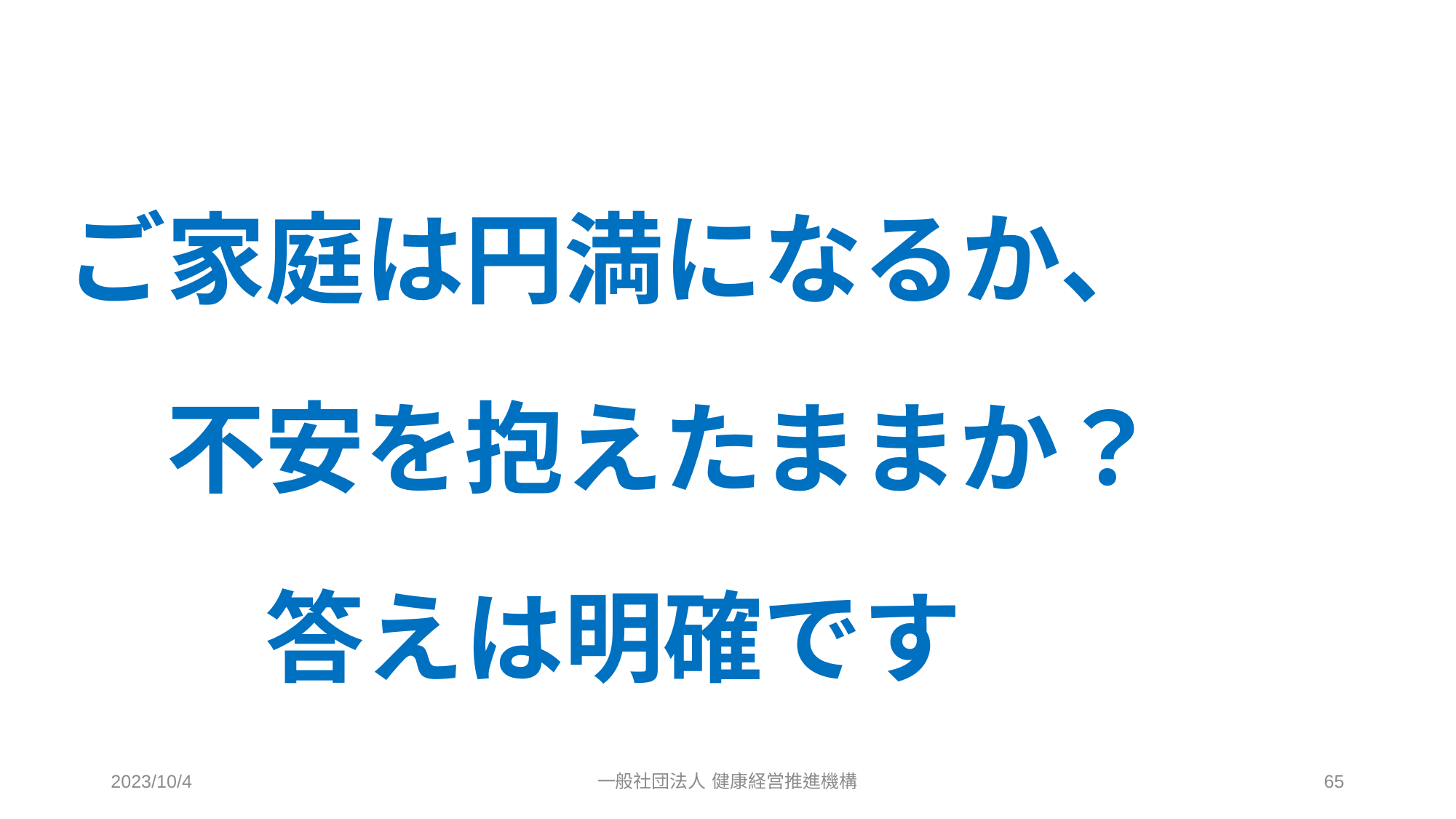

#
ご家庭は円満になるか、
　不安を抱えたままか？
　　答えは明確です
2023/10/4
一般社団法人 健康経営推進機構
65